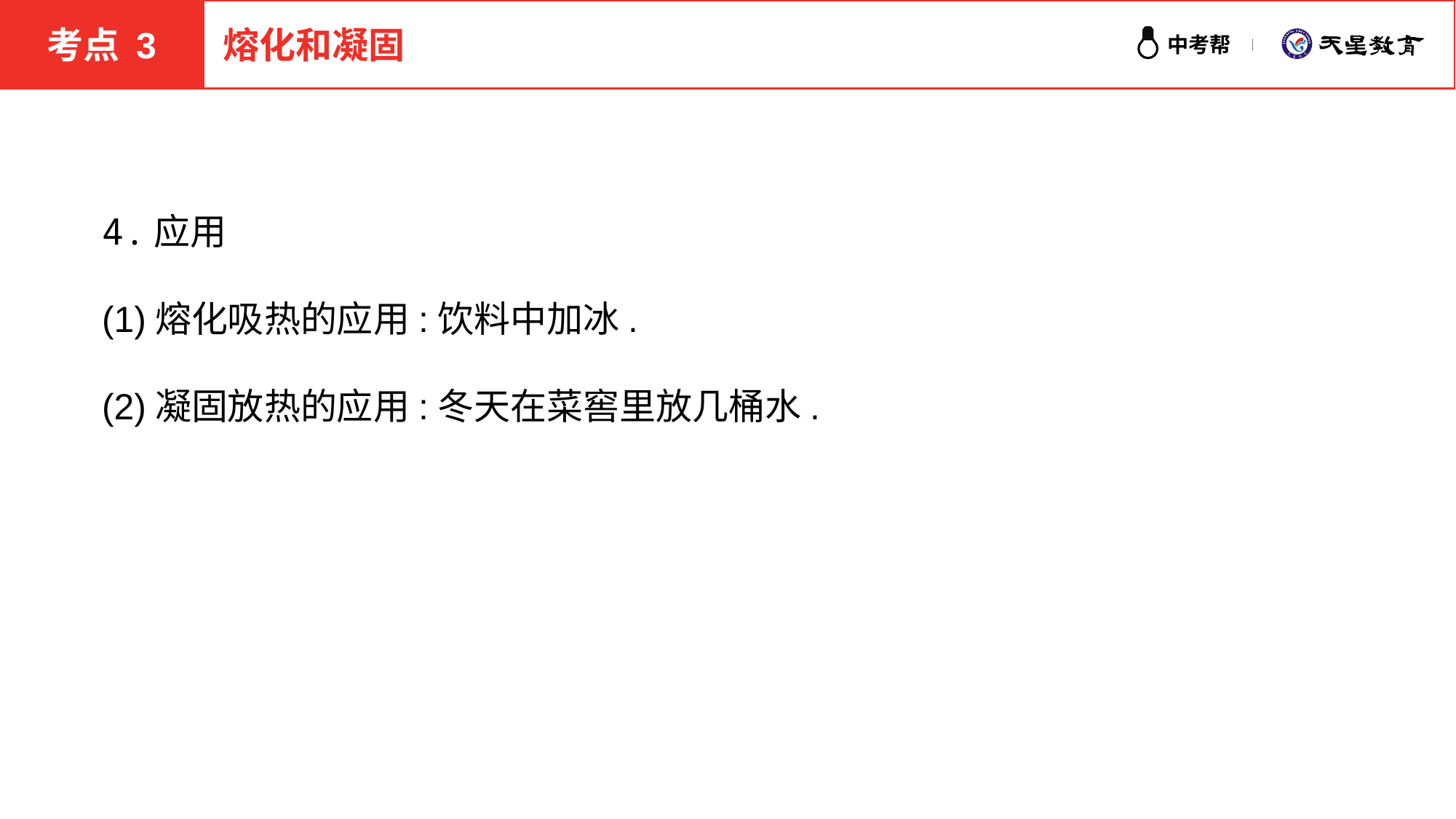

考点 3
熔化和凝固
4.应用
(1)熔化吸热的应用:饮料中加冰.
(2)凝固放热的应用:冬天在菜窖里放几桶水.